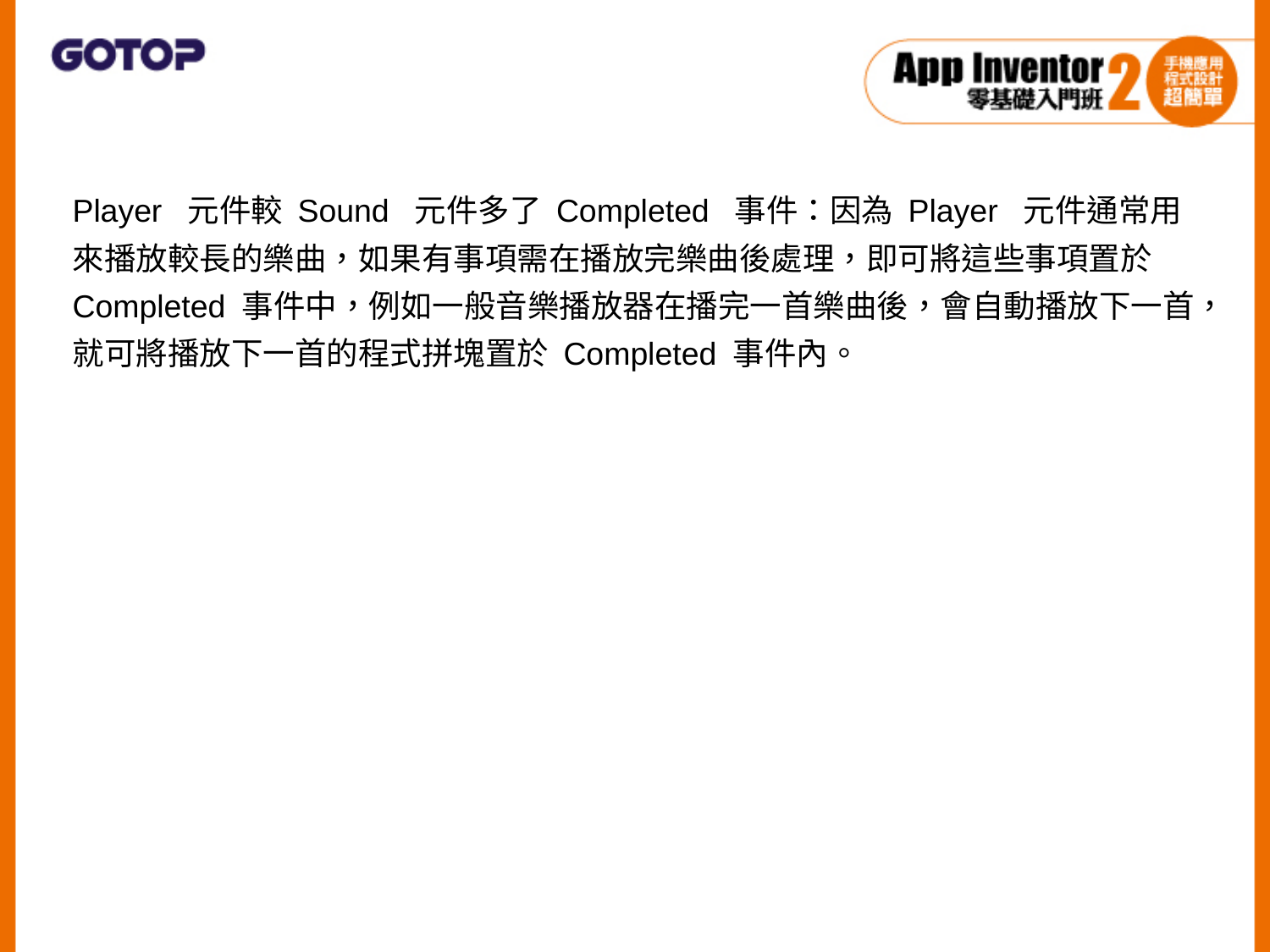

Player  元件較 Sound  元件多了 Completed  事件：因為 Player  元件通常用來播放較長的樂曲，如果有事項需在播放完樂曲後處理，即可將這些事項置於 Completed 事件中，例如一般音樂播放器在播完一首樂曲後，會自動播放下一首，就可將播放下一首的程式拼塊置於 Completed 事件內。